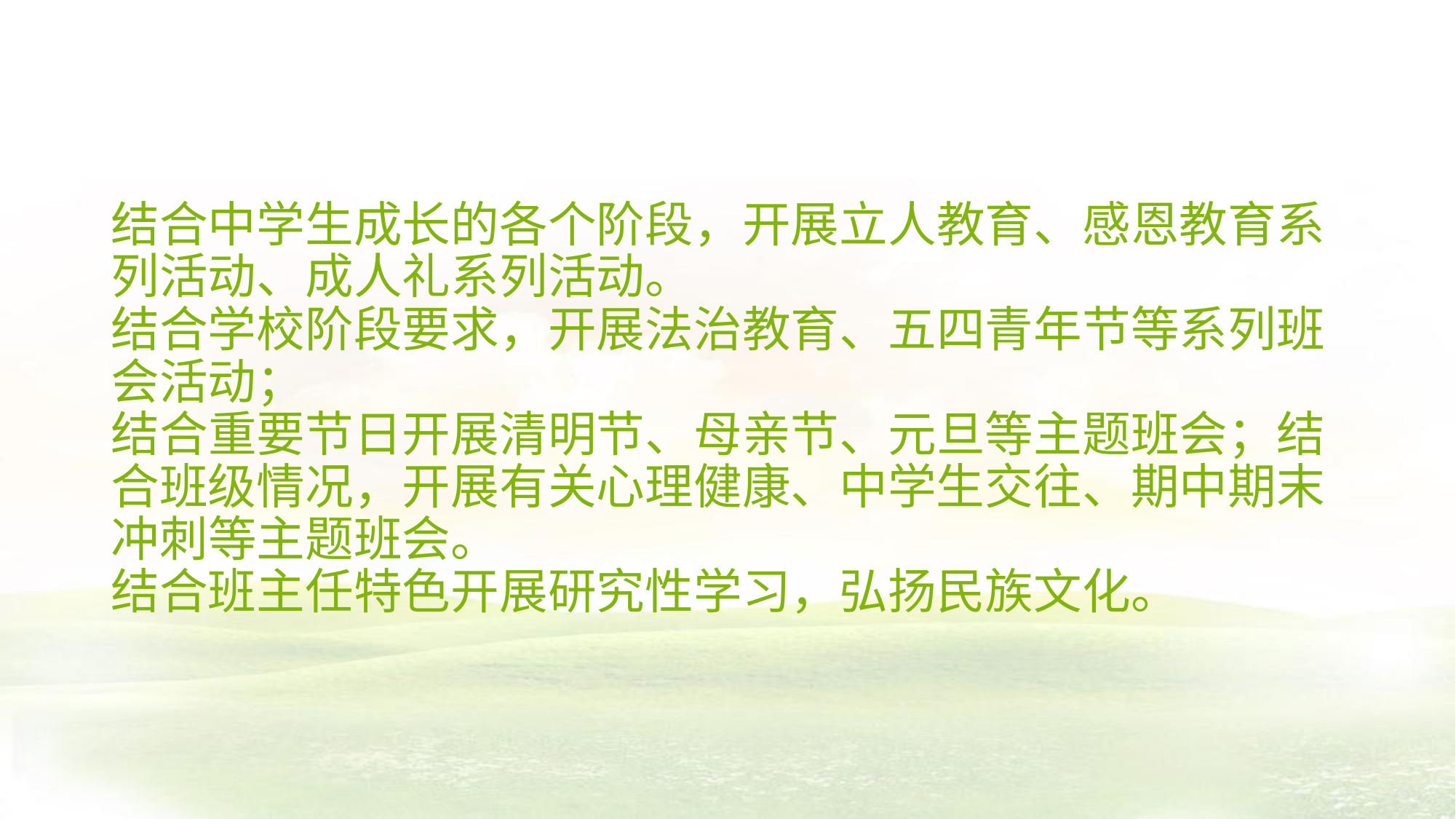

# 结合中学生成长的各个阶段，开展立人教育、感恩教育系列活动、成人礼系列活动。 结合学校阶段要求，开展法治教育、五四青年节等系列班会活动； 结合重要节日开展清明节、母亲节、元旦等主题班会；结合班级情况，开展有关心理健康、中学生交往、期中期末冲刺等主题班会。 结合班主任特色开展研究性学习，弘扬民族文化。